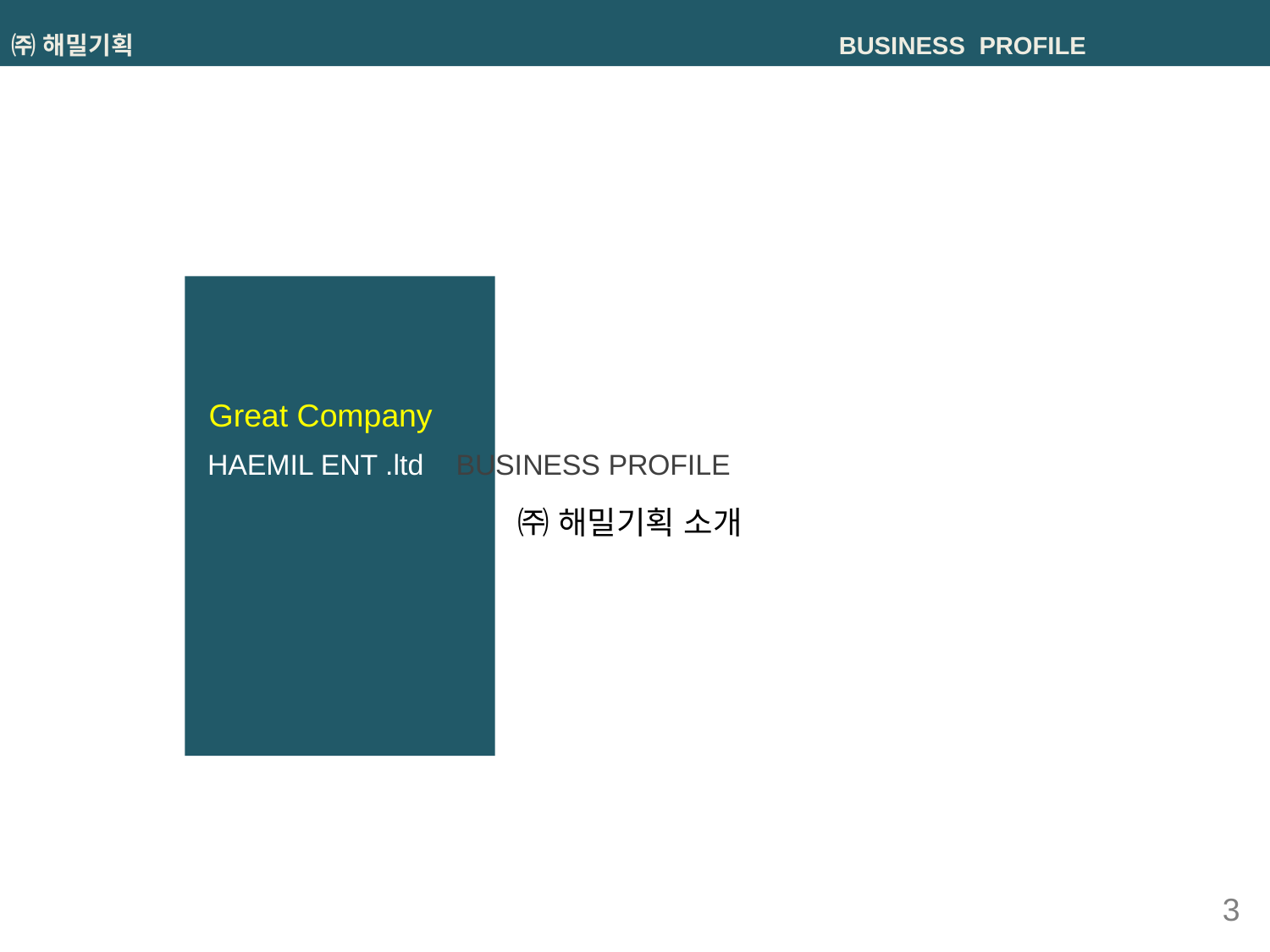

# ㈜ 해밀기획                                                                                                    BUSINESS  PROFILE

Great Company
HAEMIL ENT .ltd    BUSINESS PROFILE
㈜ 해밀기획 소개
3